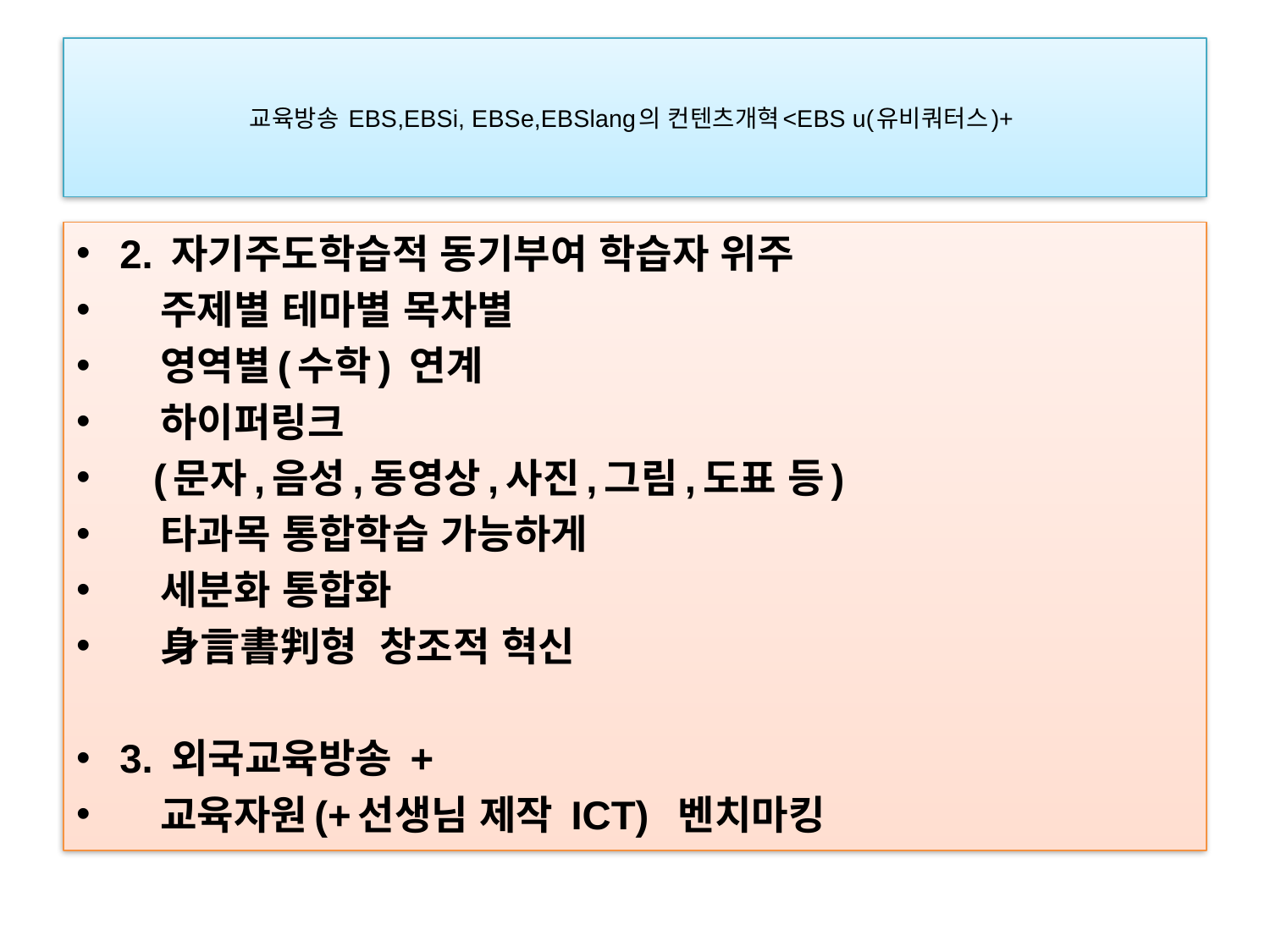

# 교육방송 EBS,EBSi, EBSe,EBSlang의 컨텐츠개혁<EBS u(유비쿼터스)+
2. 자기주도학습적 동기부여 학습자 위주
   주제별 테마별 목차별
   영역별(수학) 연계
   하이퍼링크
   (문자,음성,동영상,사진,그림,도표 등)
   타과목 통합학습 가능하게
   세분화 통합화
   身言書判형  창조적 혁신

3. 외국교육방송 +
   교육자원(+선생님 제작 ICT)  벤치마킹